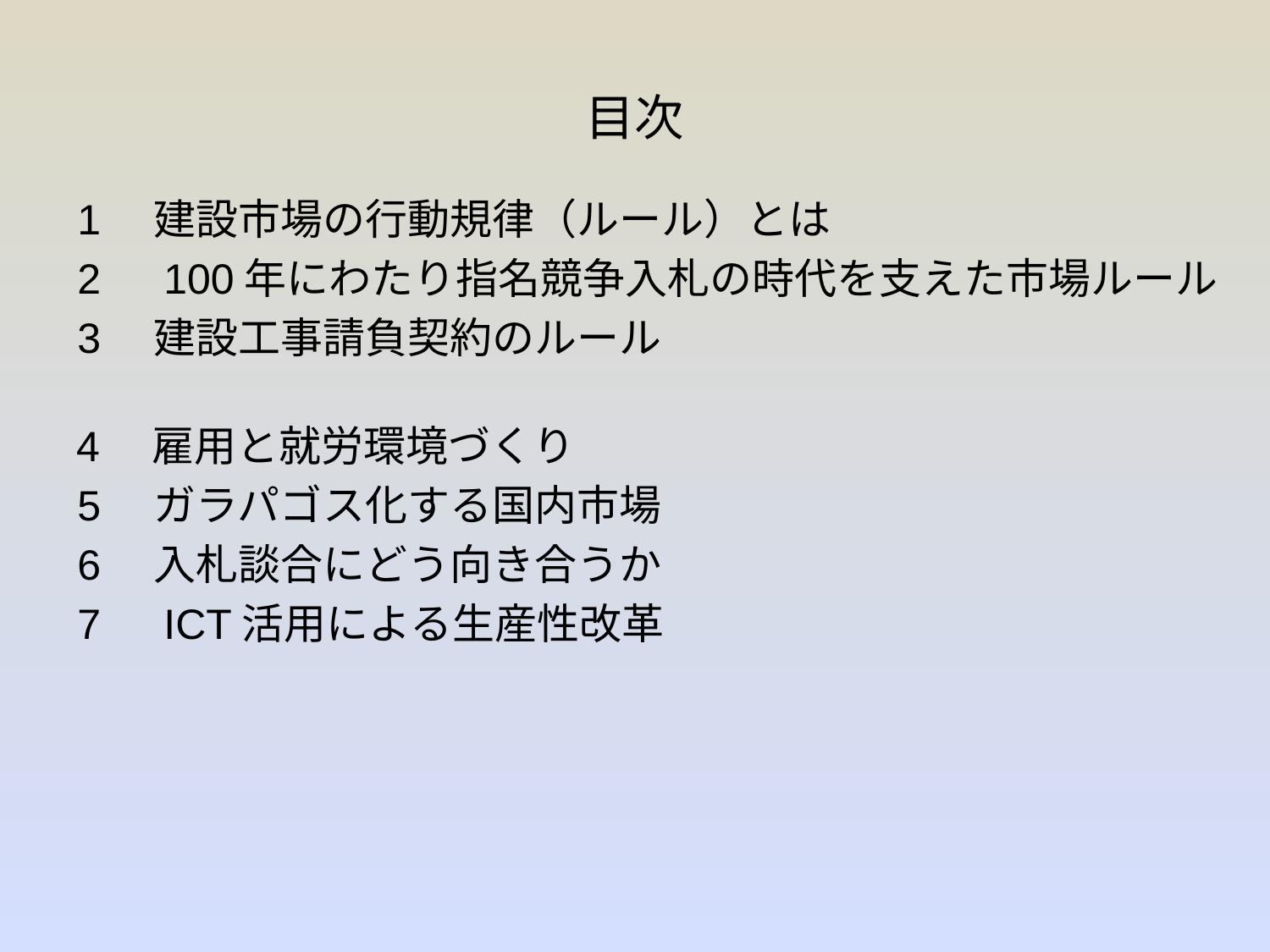

# 目次
1　建設市場の行動規律（ルール）とは
2　100年にわたり指名競争入札の時代を支えた市場ルール
3　建設工事請負契約のルール

4　雇用と就労環境づくり
5　ガラパゴス化する国内市場
6　入札談合にどう向き合うか
7　ICT活用による生産性改革